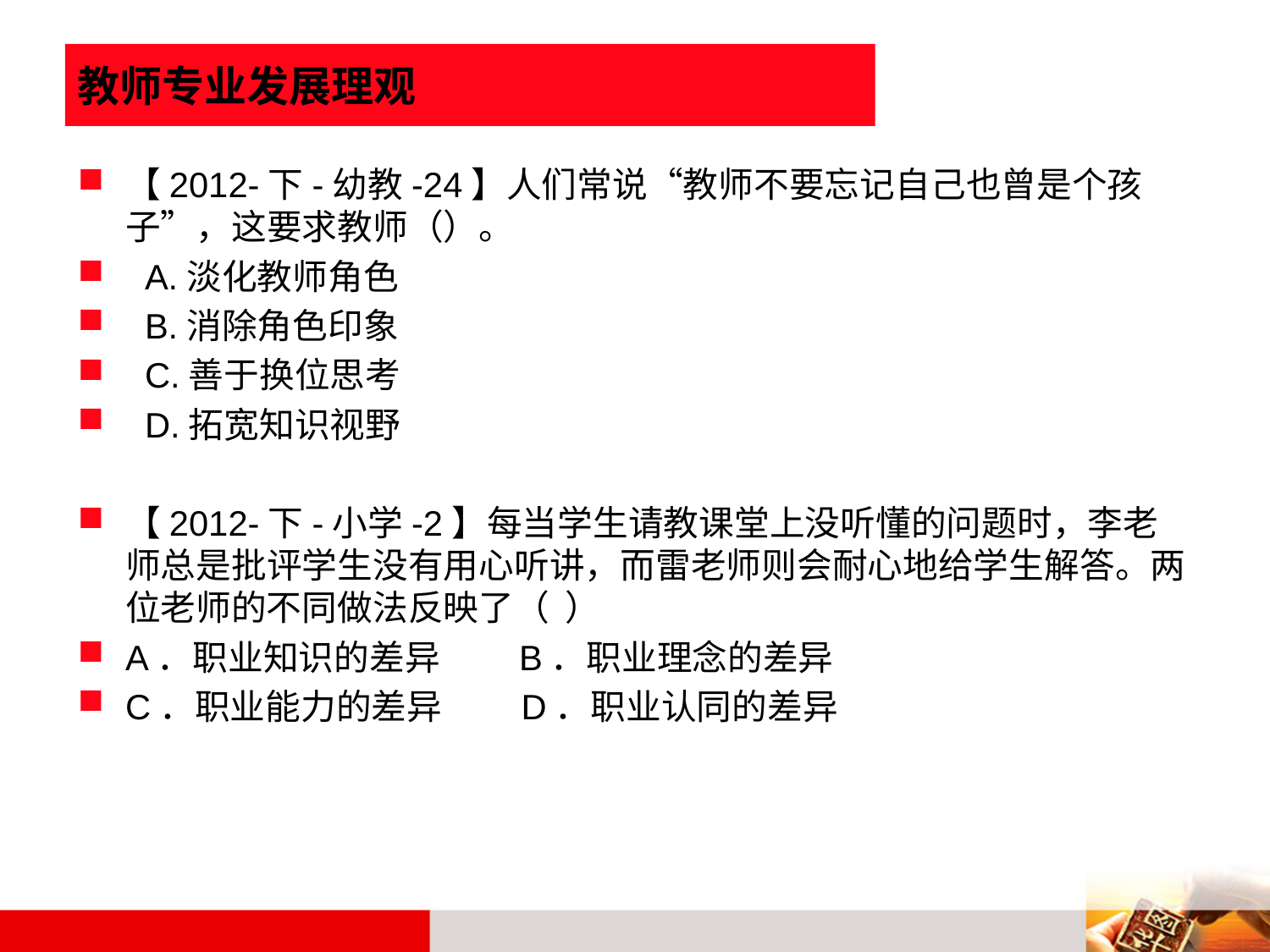

# 教师专业发展理观
【2012-下-幼教-24】人们常说“教师不要忘记自己也曾是个孩子”，这要求教师（）。
  A.淡化教师角色
  B.消除角色印象
  C.善于换位思考
  D.拓宽知识视野

【2012-下-小学-2】每当学生请教课堂上没听懂的问题时，李老师总是批评学生没有用心听讲，而雷老师则会耐心地给学生解答。两位老师的不同做法反映了（  ）
A．职业知识的差异         B．职业理念的差异
C．职业能力的差异         D．职业认同的差异